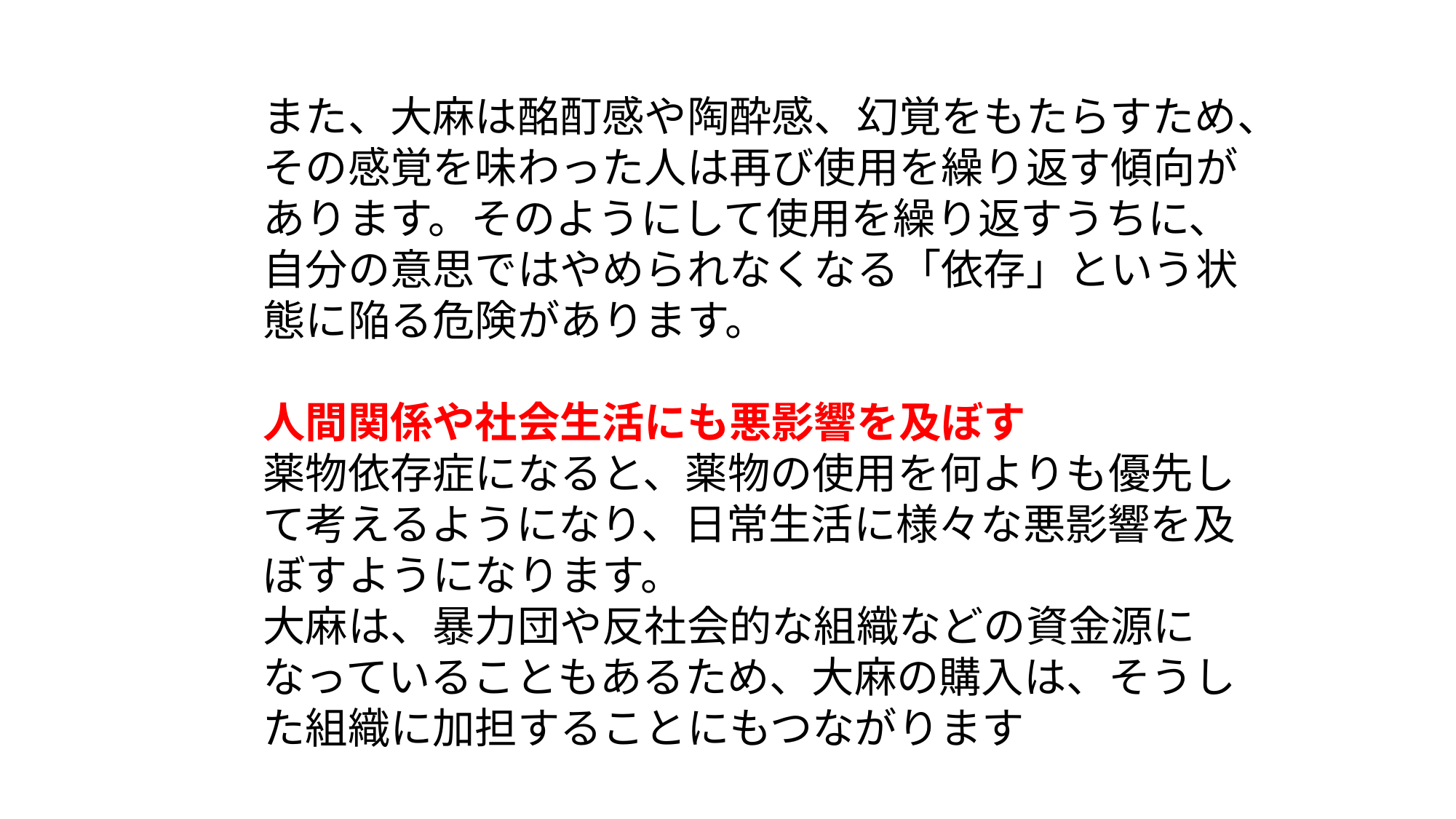

また、大麻は酩酊感や陶酔感、幻覚をもたらすため、その感覚を味わった人は再び使用を繰り返す傾向があります。そのようにして使用を繰り返すうちに、自分の意思ではやめられなくなる「依存」という状態に陥る危険があります。

人間関係や社会生活にも悪影響を及ぼす
薬物依存症になると、薬物の使用を何よりも優先して考えるようになり、日常生活に様々な悪影響を及ぼすようになります。
大麻は、暴力団や反社会的な組織などの資金源になっていることもあるため、大麻の購入は、そうした組織に加担することにもつながります